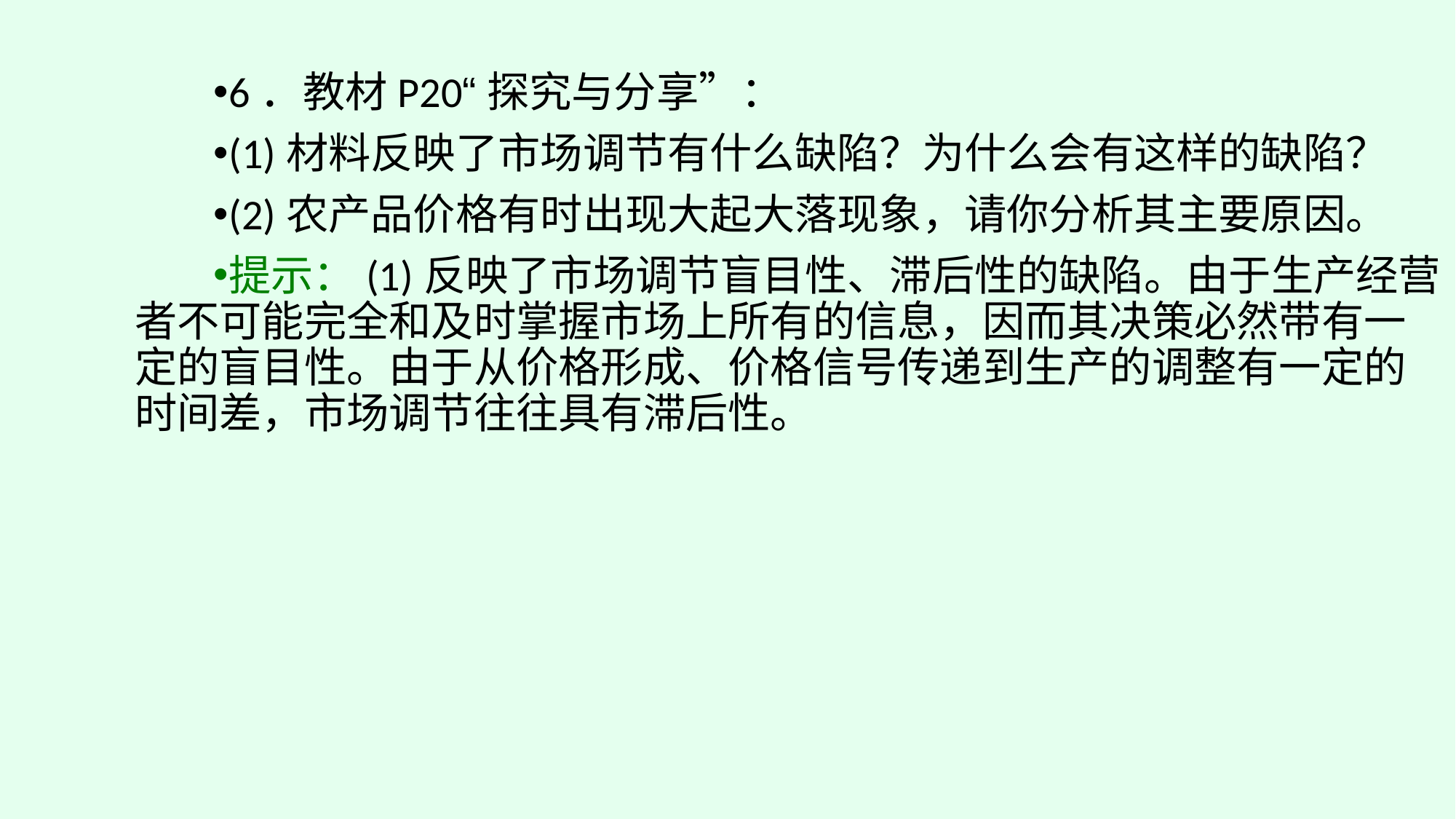

6．教材P20“探究与分享”：
(1)材料反映了市场调节有什么缺陷？为什么会有这样的缺陷？
(2)农产品价格有时出现大起大落现象，请你分析其主要原因。
提示：(1)反映了市场调节盲目性、滞后性的缺陷。由于生产经营者不可能完全和及时掌握市场上所有的信息，因而其决策必然带有一定的盲目性。由于从价格形成、价格信号传递到生产的调整有一定的时间差，市场调节往往具有滞后性。